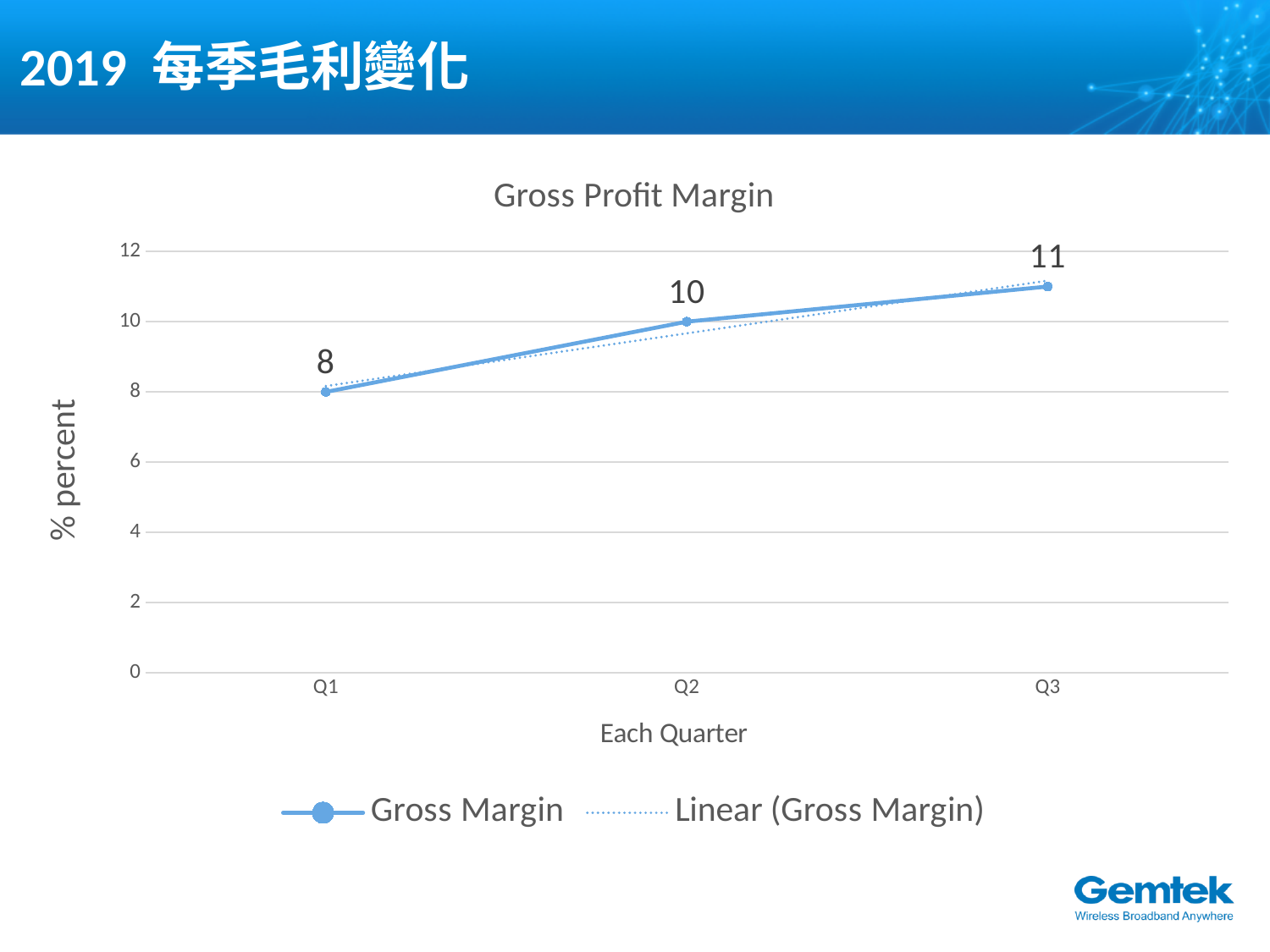

# 2019 每季毛利變化

### Chart: Gross Profit Margin

| Category | Gross Margin |
|---|---|
| Q1 | 8.0 |
| Q2 | 10.0 |
| Q3 | 11.0 |